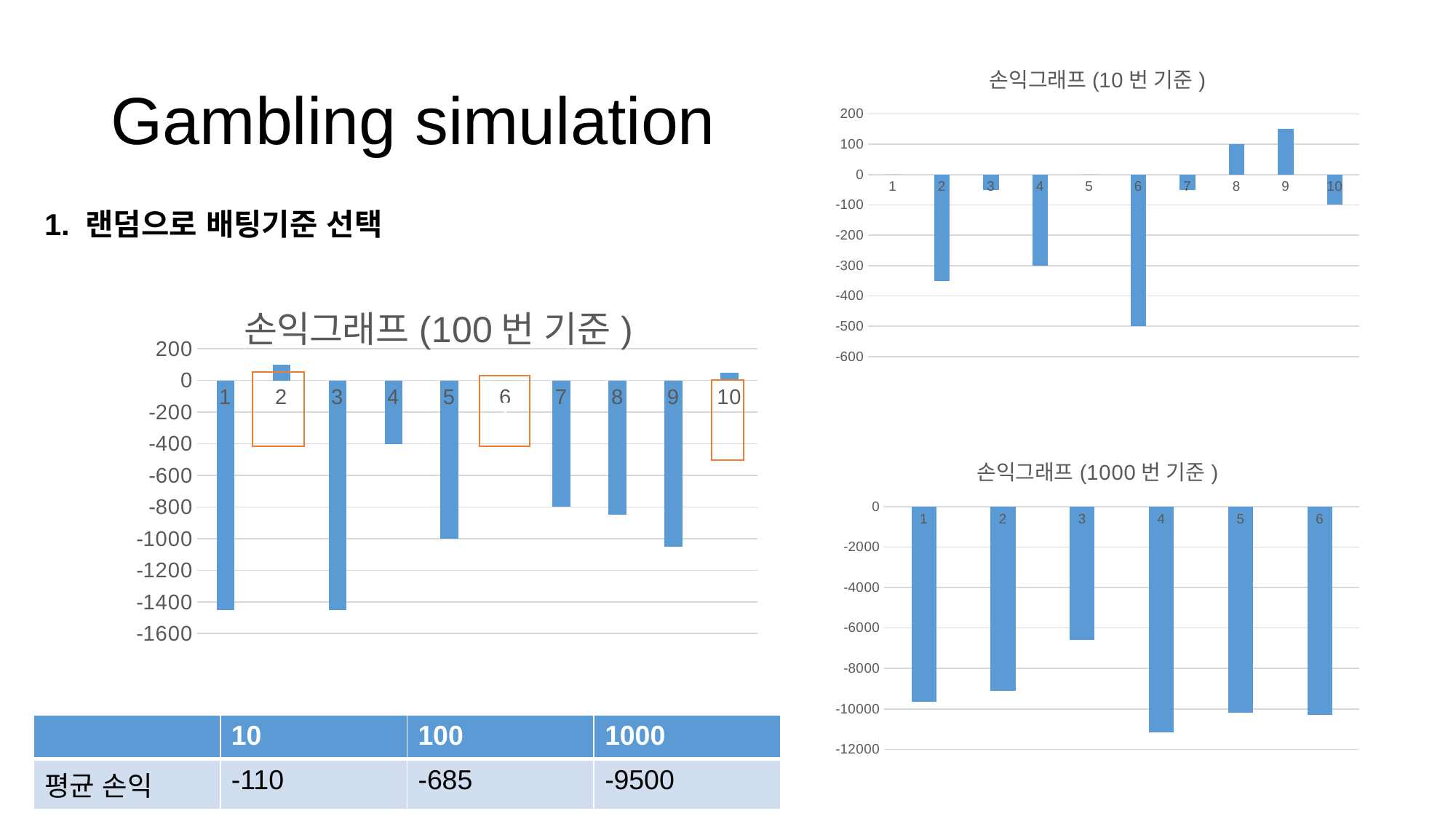

# Gambling simulation

### Chart: 손익그래프(10번 기준)

| Category |  |
|---|---|
1. 랜덤으로 배팅기준 선택

### Chart: 손익그래프(100번 기준)

| Category |  |
|---|---|
7

### Chart: 손익그래프(1000번 기준)

| Category |  |
|---|---|
|  | 10 | 100 | 1000 |
| --- | --- | --- | --- |
| 평균 손익 | -110 | -685 | -9500 |